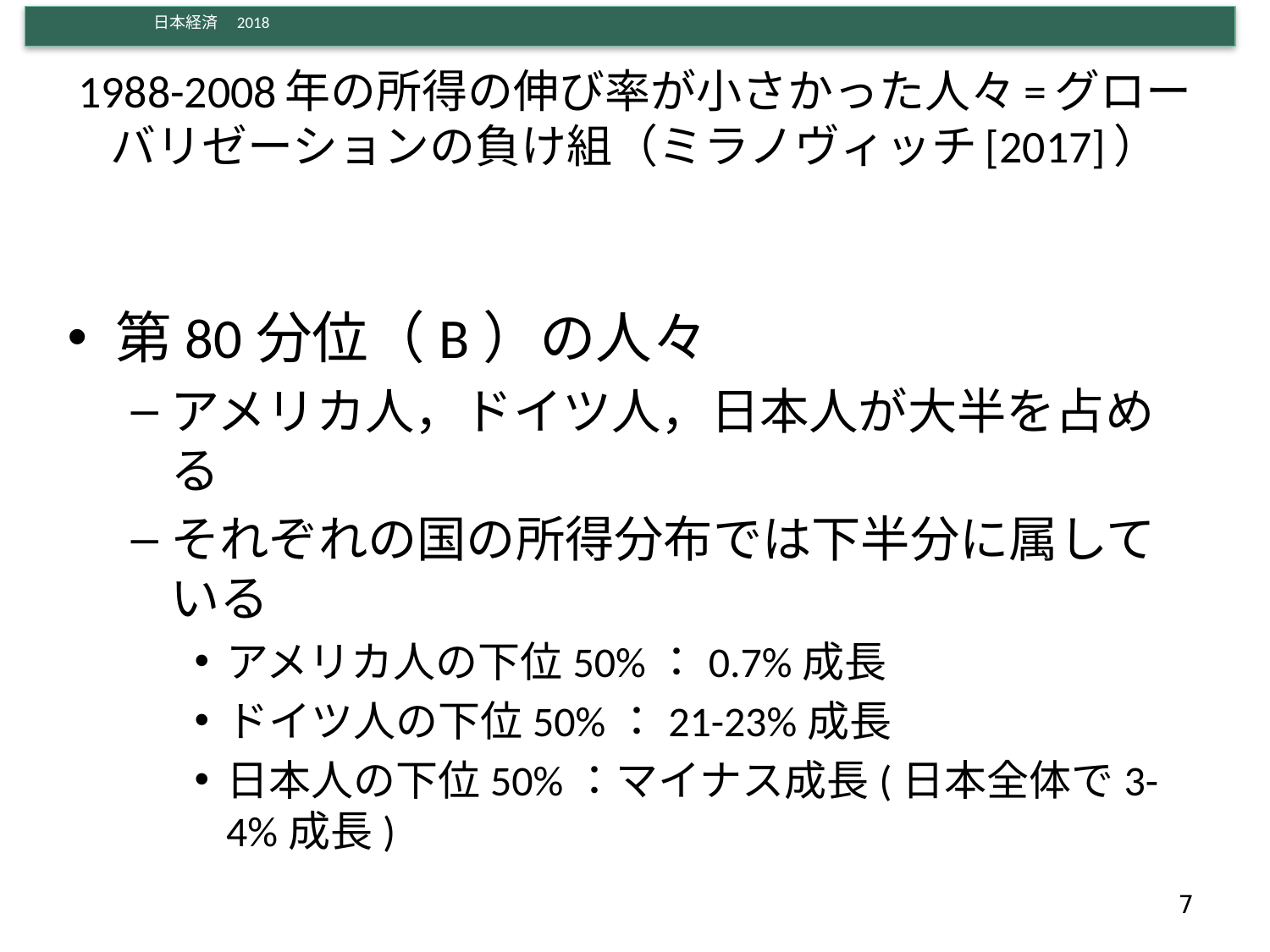

# 1988-2008年の所得の伸び率が小さかった人々=グローバリゼーションの負け組（ミラノヴィッチ[2017]）
第80分位（B）の人々
アメリカ人，ドイツ人，日本人が大半を占める
それぞれの国の所得分布では下半分に属している
アメリカ人の下位50%：0.7%成長
ドイツ人の下位50%：21-23%成長
日本人の下位50%：マイナス成長(日本全体で3-4%成長)

7